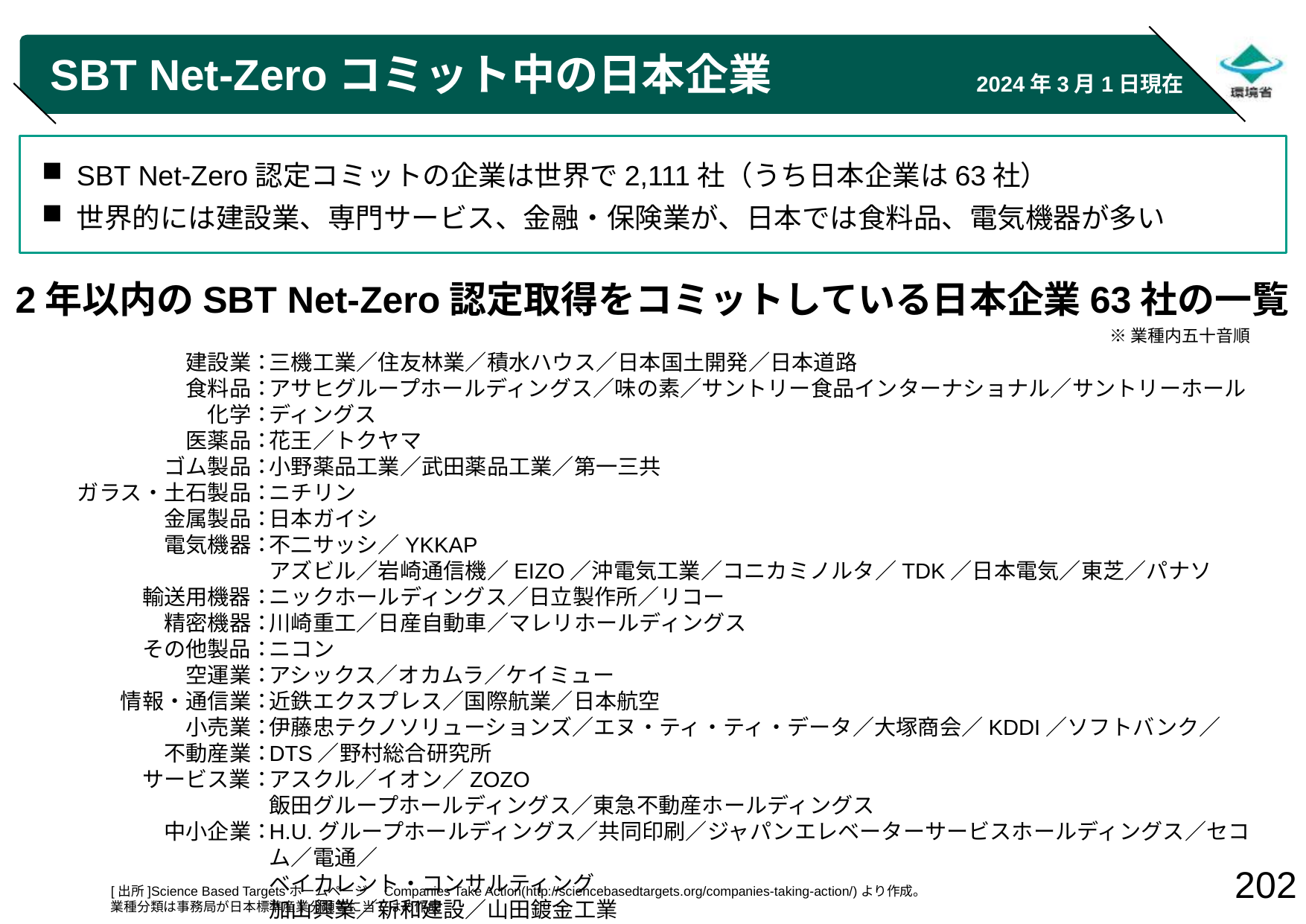

# SBT Net-Zeroコミット中の日本企業
2024年3月1日現在
SBT Net-Zero認定コミットの企業は世界で2,111社（うち日本企業は63社）
世界的には建設業、専門サービス、金融・保険業が、日本では食料品、電気機器が多い
2年以内のSBT Net-Zero認定取得をコミットしている日本企業63社の一覧
※業種内五十音順
建設業：
食料品：
化学：
医薬品：
ゴム製品：
ガラス・土石製品：
金属製品：
電気機器：

輸送用機器：
精密機器：
その他製品：
空運業：
情報・通信業：
小売業：
不動産業：
サービス業：

中小企業：
三機工業／住友林業／積水ハウス／日本国土開発／日本道路
アサヒグループホールディングス／味の素／サントリー食品インターナショナル／サントリーホールディングス
花王／トクヤマ
小野薬品工業／武田薬品工業／第一三共
ニチリン
日本ガイシ
不二サッシ／YKKAP
アズビル／岩崎通信機／EIZO／沖電気工業／コニカミノルタ／TDK／日本電気／東芝／パナソニックホールディングス／日立製作所／リコー
川崎重工／日産自動車／マレリホールディングス
ニコン
アシックス／オカムラ／ケイミュー
近鉄エクスプレス／国際航業／日本航空
伊藤忠テクノソリューションズ／エヌ・ティ・ティ・データ／大塚商会／KDDI／ソフトバンク／DTS／野村総合研究所
アスクル／イオン／ZOZO
飯田グループホールディングス／東急不動産ホールディングス
H.U.グループホールディングス／共同印刷／ジャパンエレベーターサービスホールディングス／セコム／電通／
ベイカレント・コンサルティング
加山興業／新和建設／山田鍍金工業
[出所]Science Based Targetsホームページ　Companies Take Action(http://sciencebasedtargets.org/companies-taking-action/)より作成。
業種分類は事務局が日本標準産業分類等に当てはめ作成